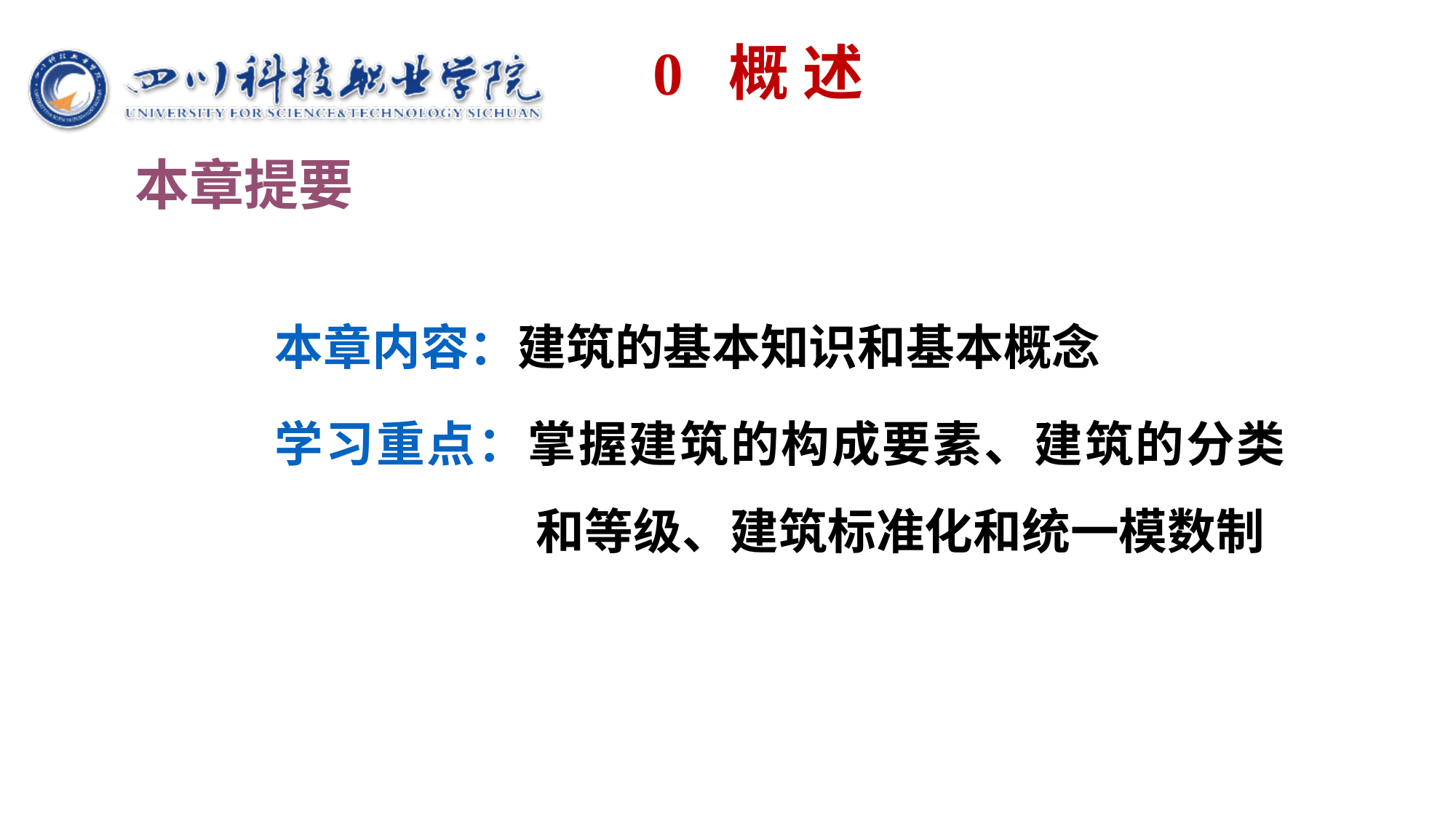

0  概 述
本章提要

本章内容：建筑的基本知识和基本概念
学习重点：掌握建筑的构成要素、建筑的分类和等级、建筑标准化和统一模数制